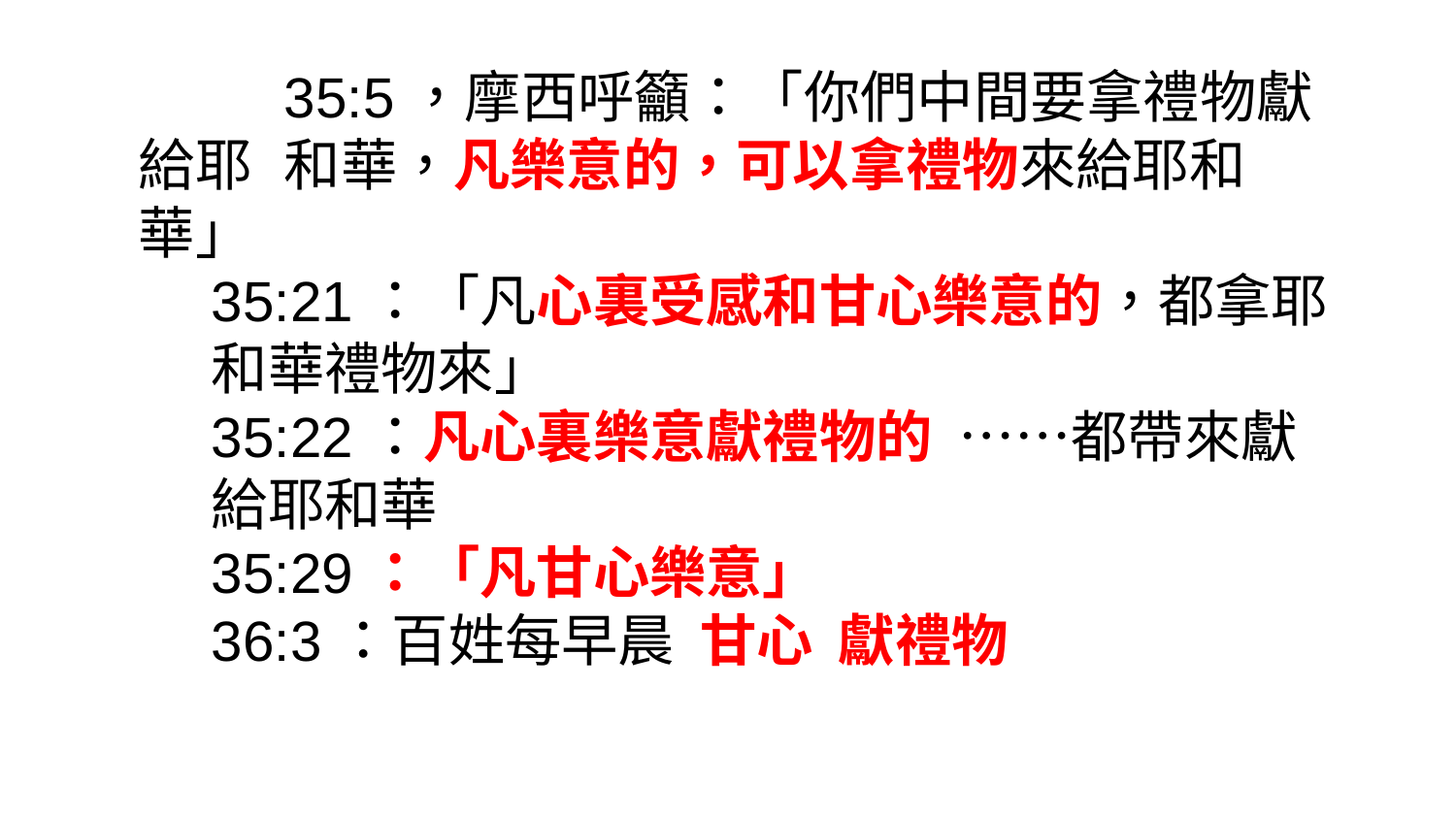

35:5，摩西呼籲：「你們中間要拿禮物獻給耶	和華，凡樂意的，可以拿禮物來給耶和華」
35:21：「凡心裏受感和甘心樂意的，都拿耶和華禮物來」
35:22：凡心裏樂意獻禮物的  ……都帶來獻給耶和華
35:29：「凡甘心樂意」
36:3：百姓每早晨  甘心  獻禮物